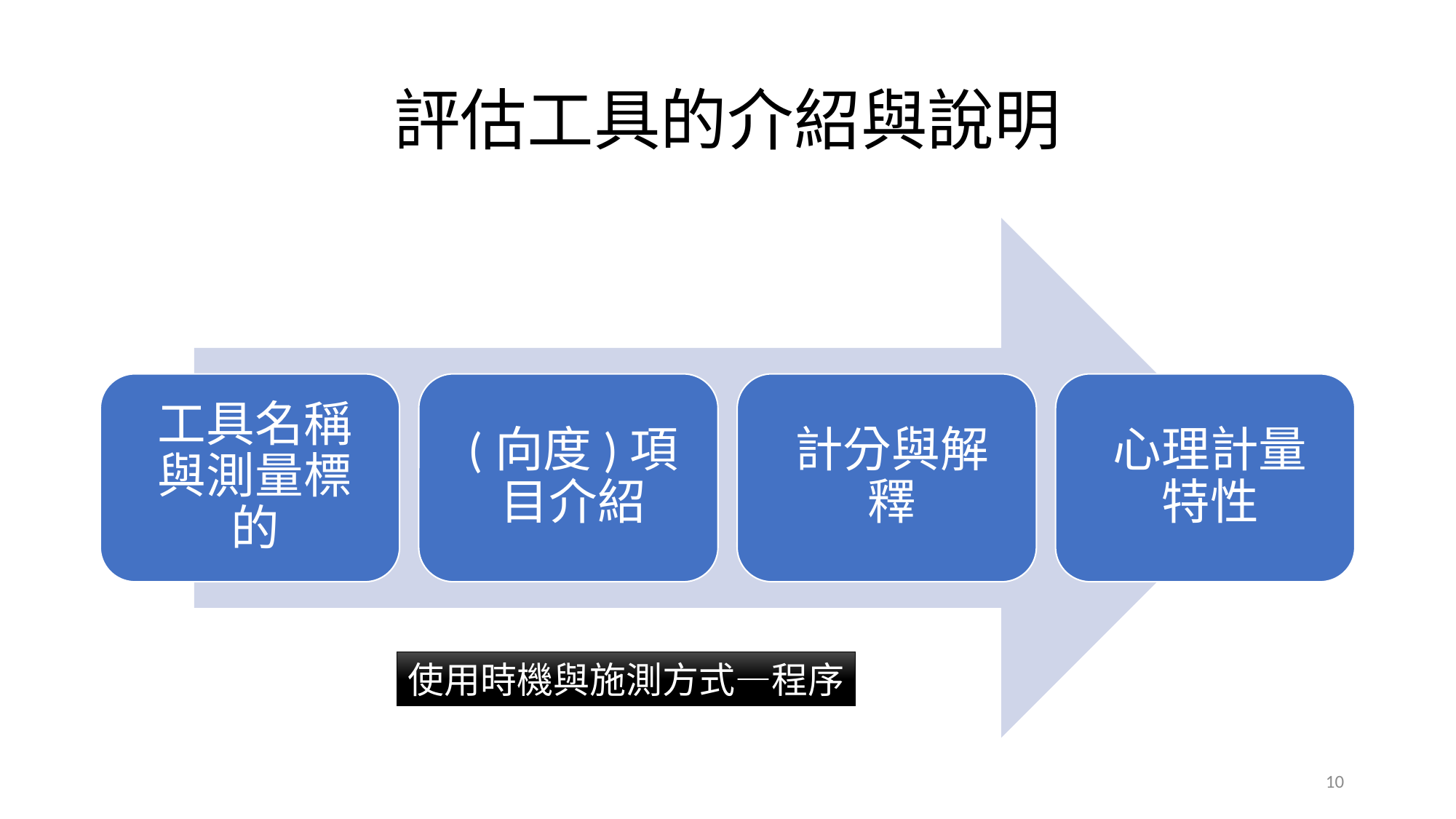

# 評估工具的介紹與說明
工具名稱與測量標的
(向度)項目介紹
計分與解釋
心理計量特性
使用時機與施測方式—程序
10